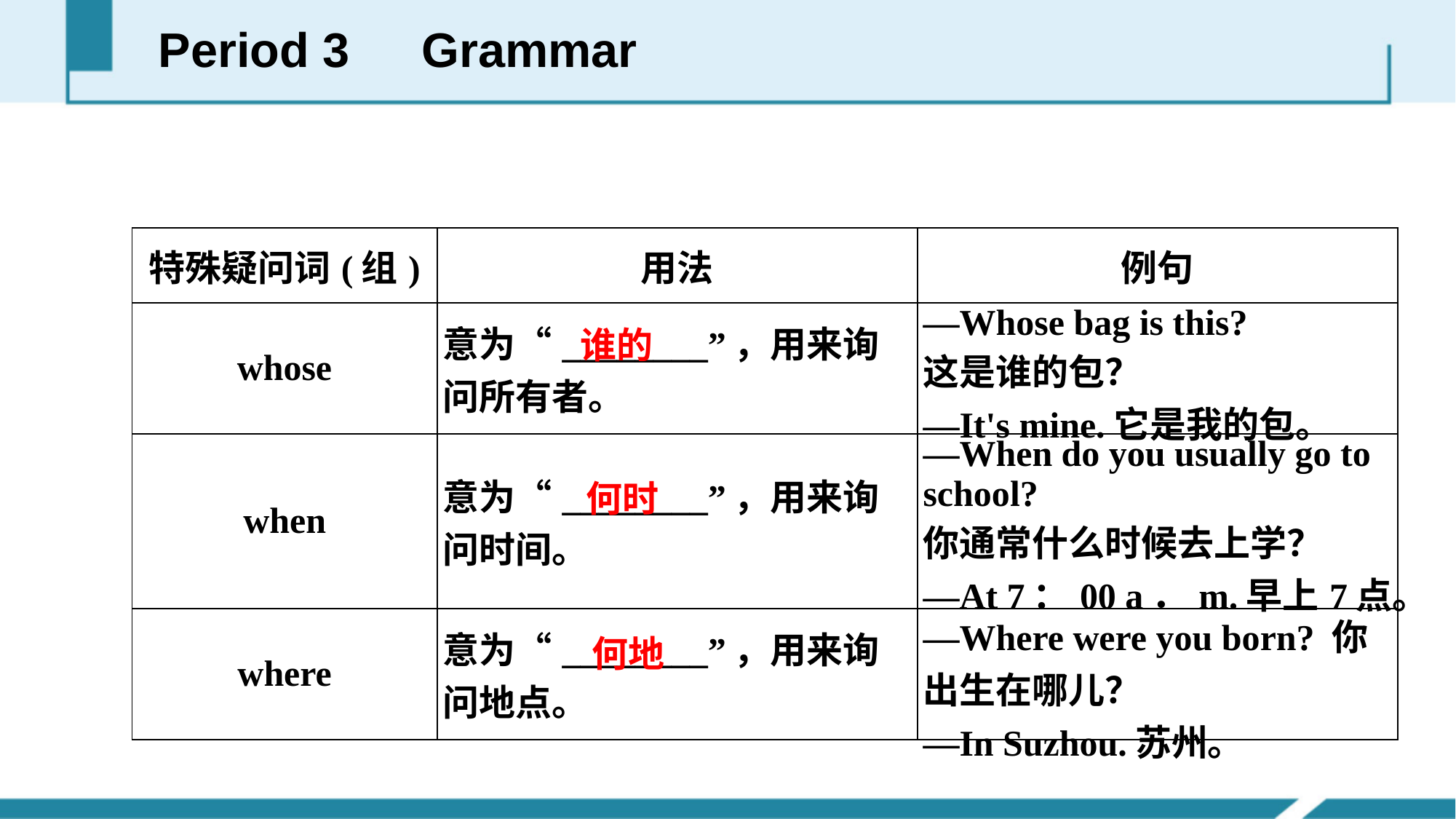

Period 3　Grammar
| 特殊疑问词(组) | 用法 | 例句 |
| --- | --- | --- |
| whose | 意为“\_\_\_\_\_\_\_\_”，用来询问所有者。 | —Whose bag is this? 这是谁的包？ —It's mine.它是我的包。 |
| when | 意为“\_\_\_\_\_\_\_\_”，用来询问时间。 | —When do you usually go to school? 你通常什么时候去上学？ —At 7：00 a．m.早上7点。 |
| where | 意为“\_\_\_\_\_\_\_\_”，用来询问地点。 | —Where were you born? 你出生在哪儿？ —In Suzhou.苏州。 |
谁的
何时
何地